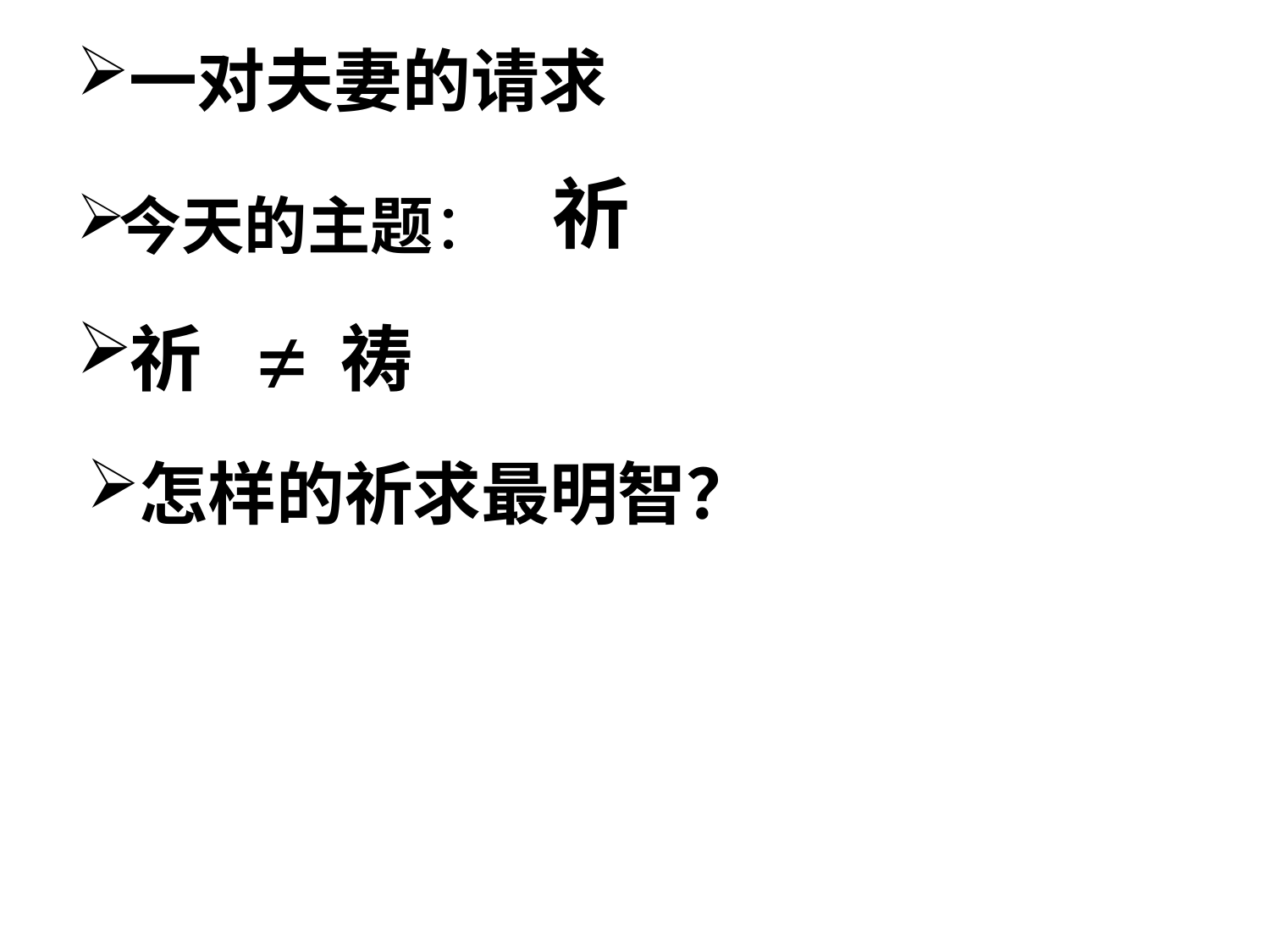

一对夫妻的请求

祈

今天的主题：

≠
祈

祷

怎样的祈求最明智？